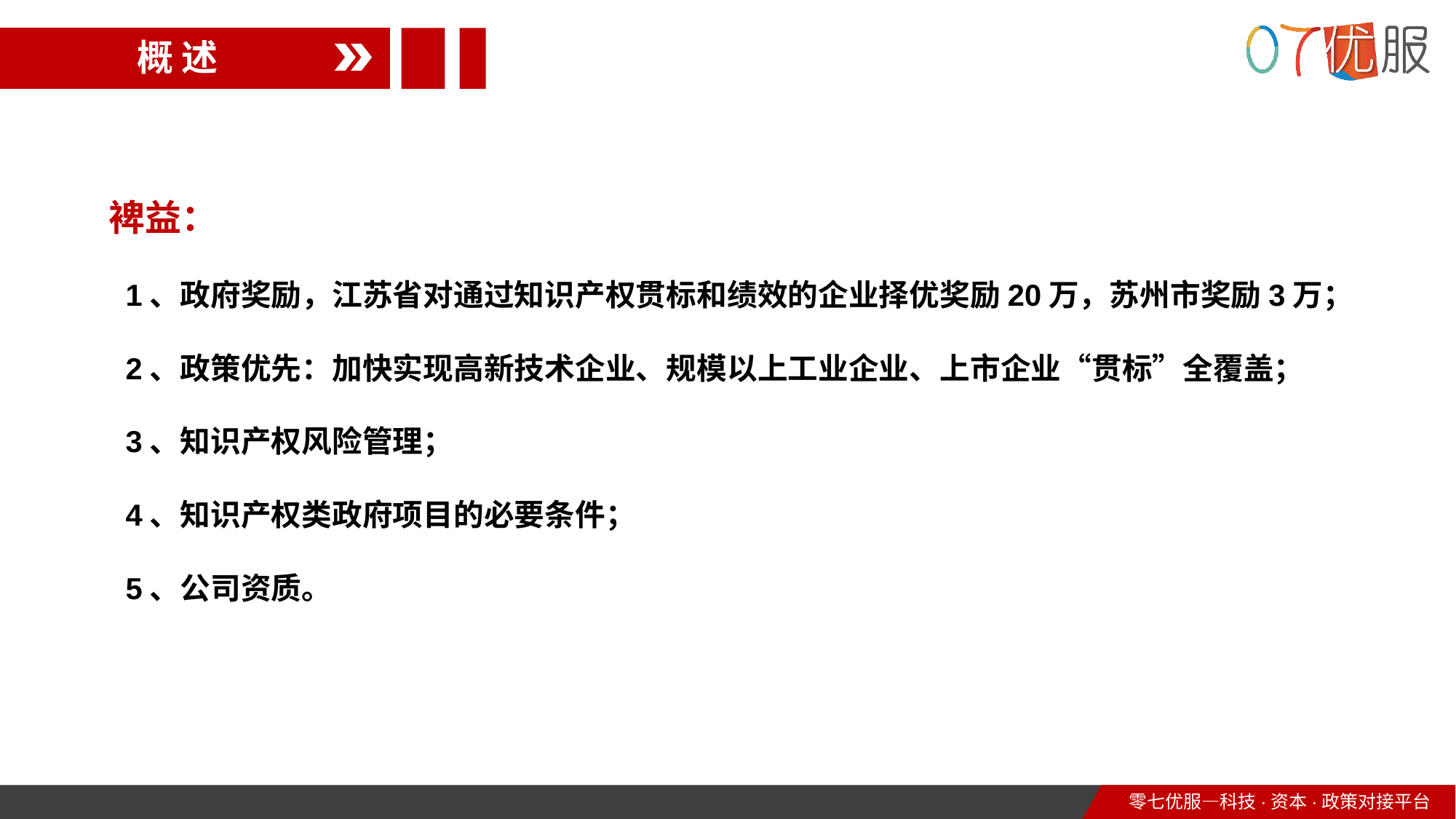

概 述
裨益：
  1、政府奖励，江苏省对通过知识产权贯标和绩效的企业择优奖励20万，苏州市奖励3万；
  2、政策优先：加快实现高新技术企业、规模以上工业企业、上市企业“贯标”全覆盖；
  3、知识产权风险管理；
  4、知识产权类政府项目的必要条件；
  5、公司资质。